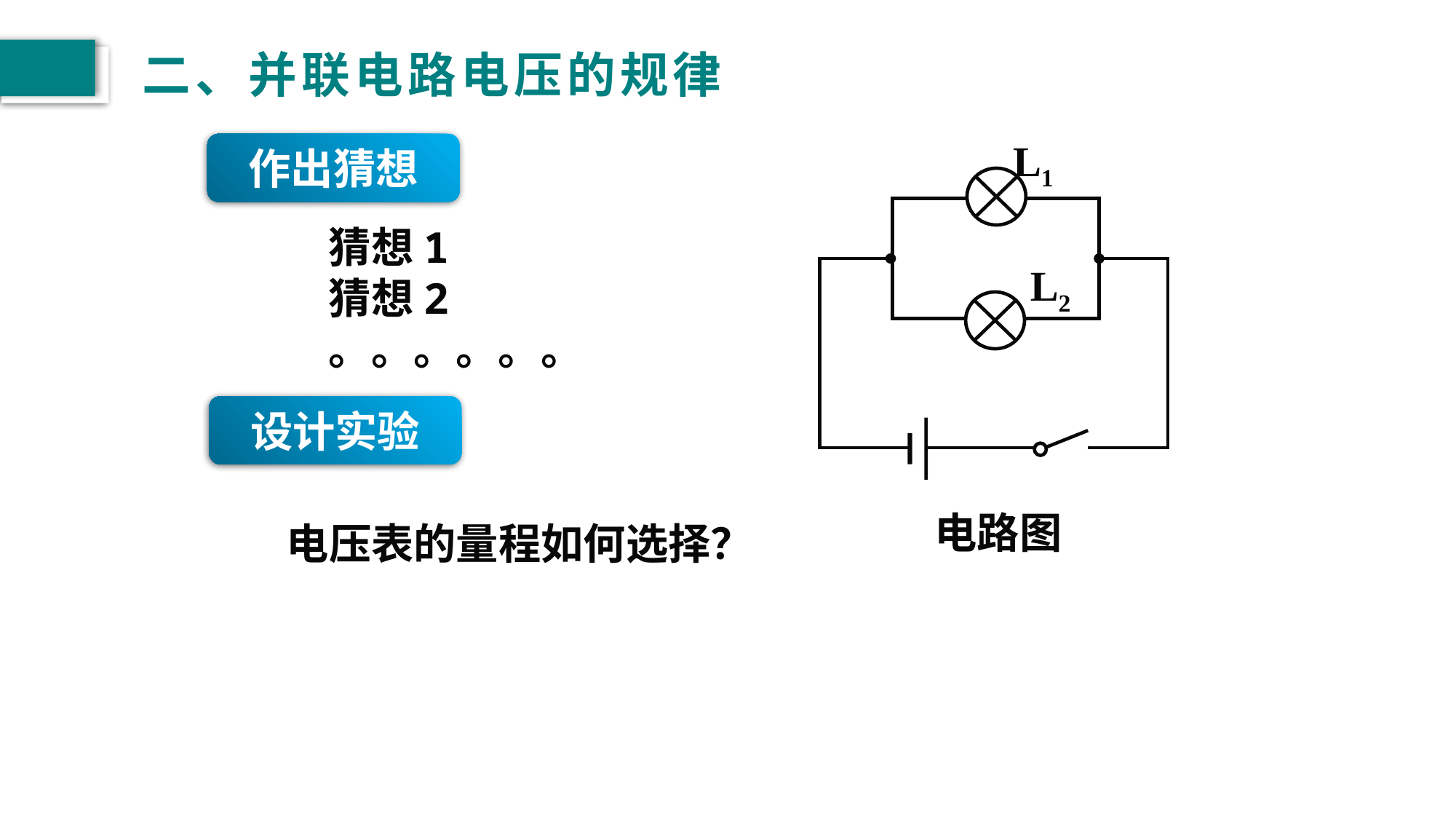

# 二、并联电路电压的规律
作出猜想
L1

L2

猜想1
猜想2
。。。。。。
设计实验
　　电路图
电压表的量程如何选择？